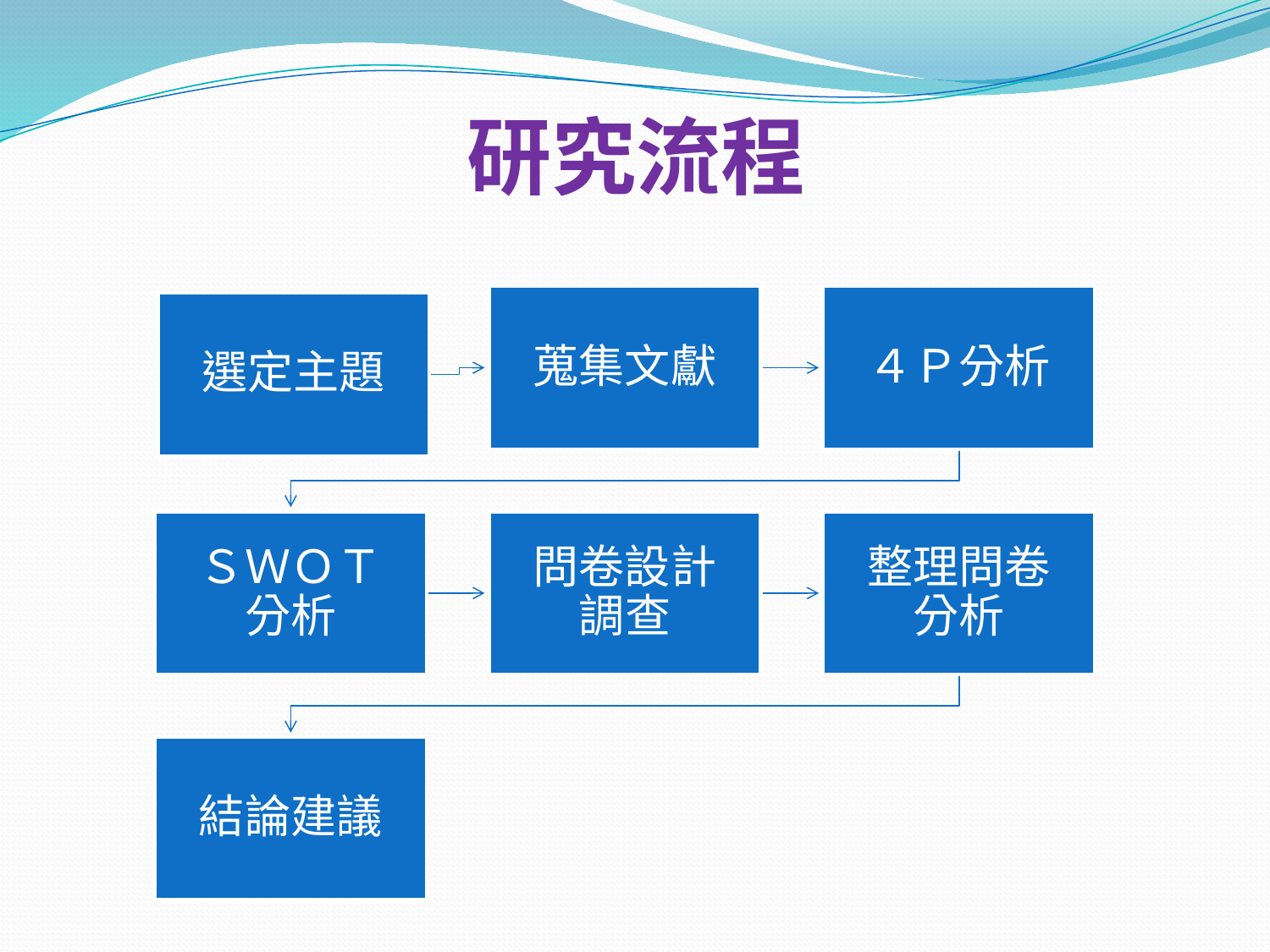

# 研究流程

選定主題

蒐集文獻

４Ｐ分析

ＳＷＯＴ分析

問卷設計調查

整理問卷分析
結論建議